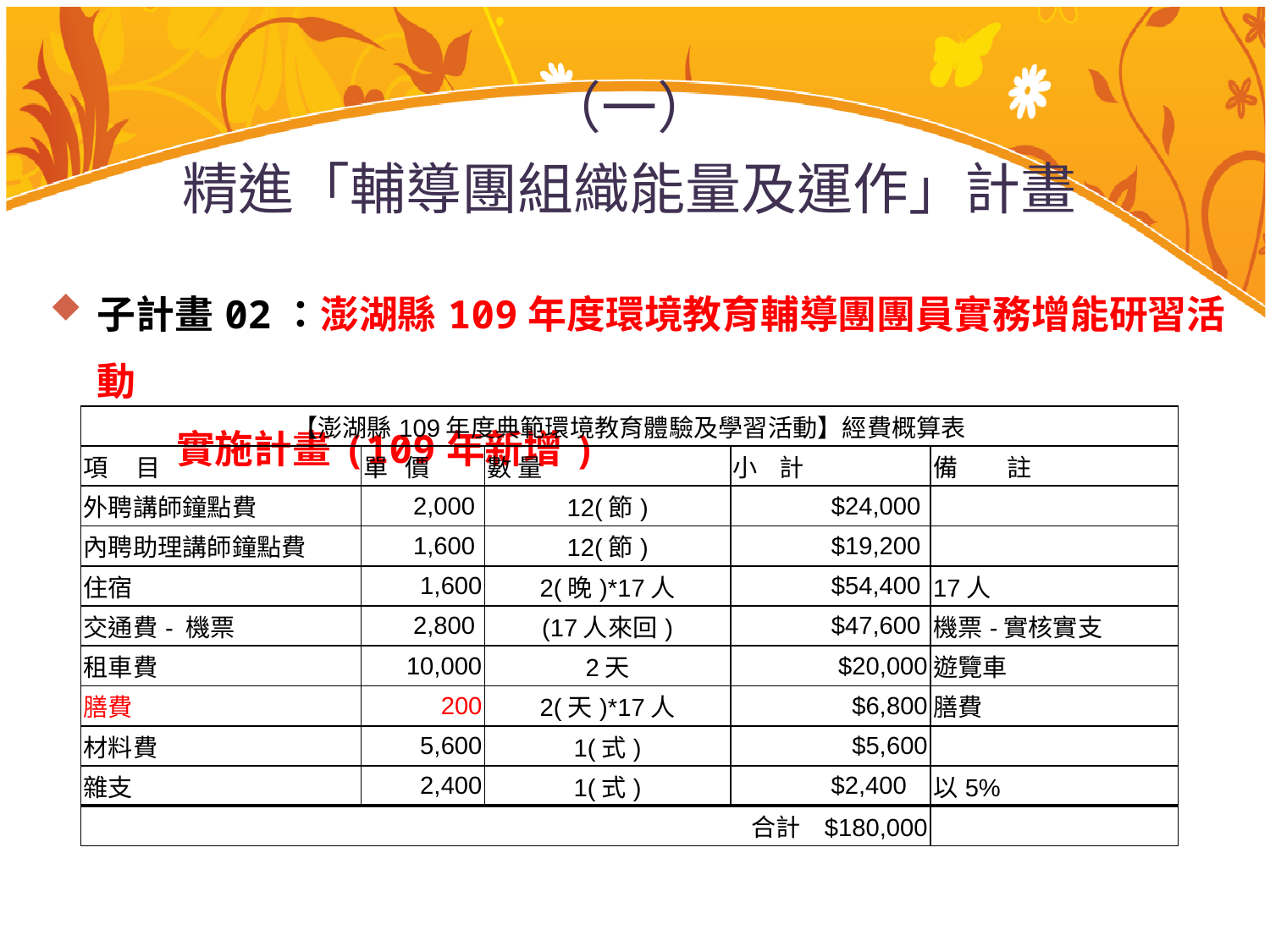

（一）
精進「輔導團組織能量及運作」計畫
子計畫02：澎湖縣109年度環境教育輔導團團員實務增能研習活動
             實施計畫(109年新增)
| 【澎湖縣109年度典範環境教育體驗及學習活動】經費概算表 |  |  |  |  |
| --- | --- | --- | --- | --- |
| 項 目 | 單 價 | 數 量 | 小 計 | 備 註 |
| 外聘講師鐘點費 | 2,000 | 12(節) | $24,000 |  |
| 內聘助理講師鐘點費 | 1,600 | 12(節) | $19,200 |  |
| 住宿 | 1,600 | 2(晚)\*17人 | $54,400 | 17人 |
| 交通費- 機票 | 2,800 | (17人來回) | $47,600 | 機票-實核實支 |
| 租車費 | 10,000 | 2天 | $20,000 | 遊覽車 |
| 膳費 | 200 | 2(天)\*17人 | $6,800 | 膳費 |
| 材料費 | 5,600 | 1(式) | $5,600 |  |
| 雜支 | 2,400 | 1(式) | $2,400 | 以5% |
| 合計 $180,000 |  |  |  |  |